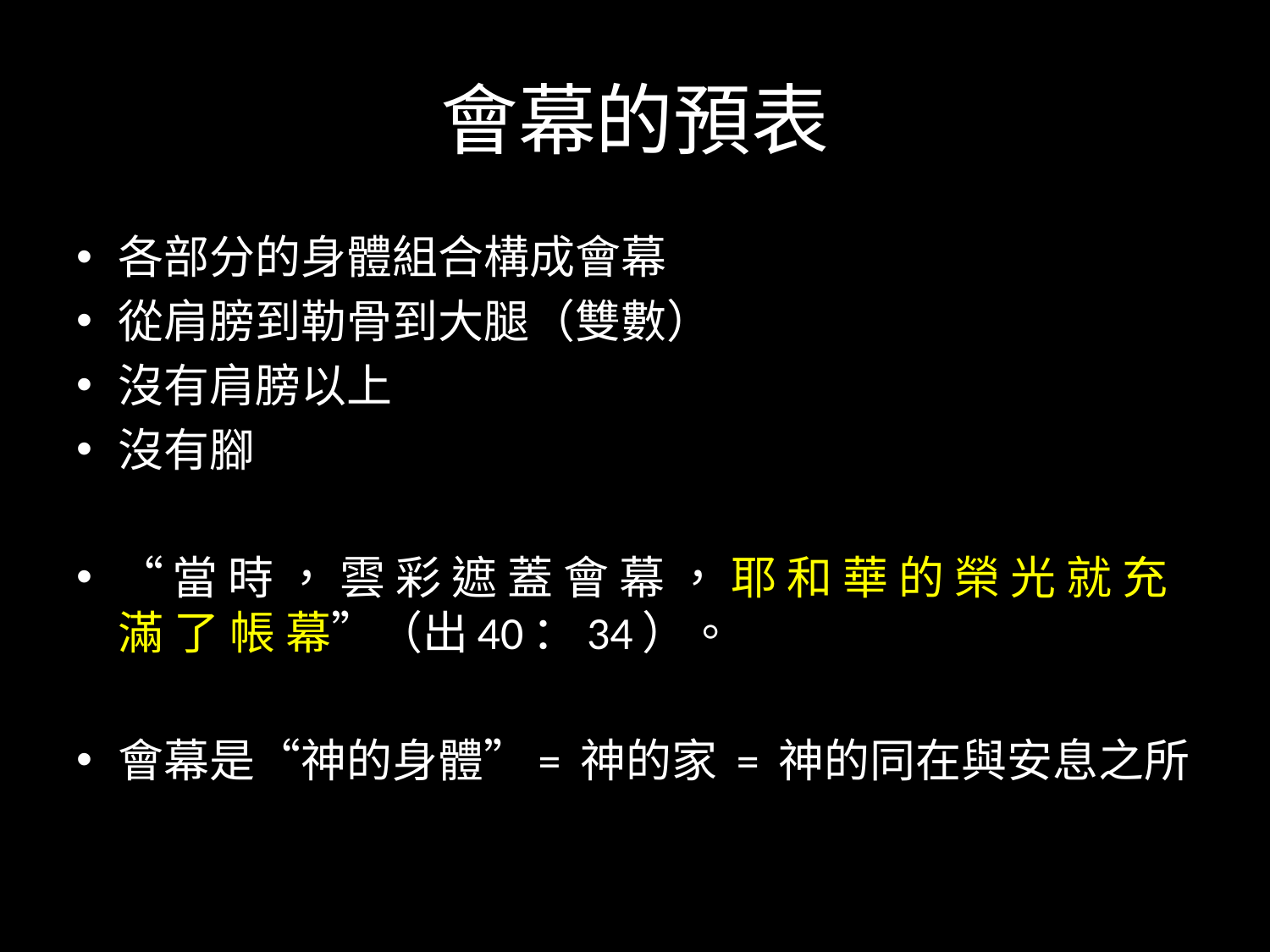

# 會幕的預表
各部分的身體組合構成會幕
從肩膀到勒骨到大腿（雙數）
沒有肩膀以上
沒有腳

“當 時 ， 雲 彩 遮 蓋 會 幕 ， 耶 和 華 的 榮 光 就 充 滿 了 帳 幕”（出40：34）。

會幕是“神的身體”= 神的家 = 神的同在與安息之所